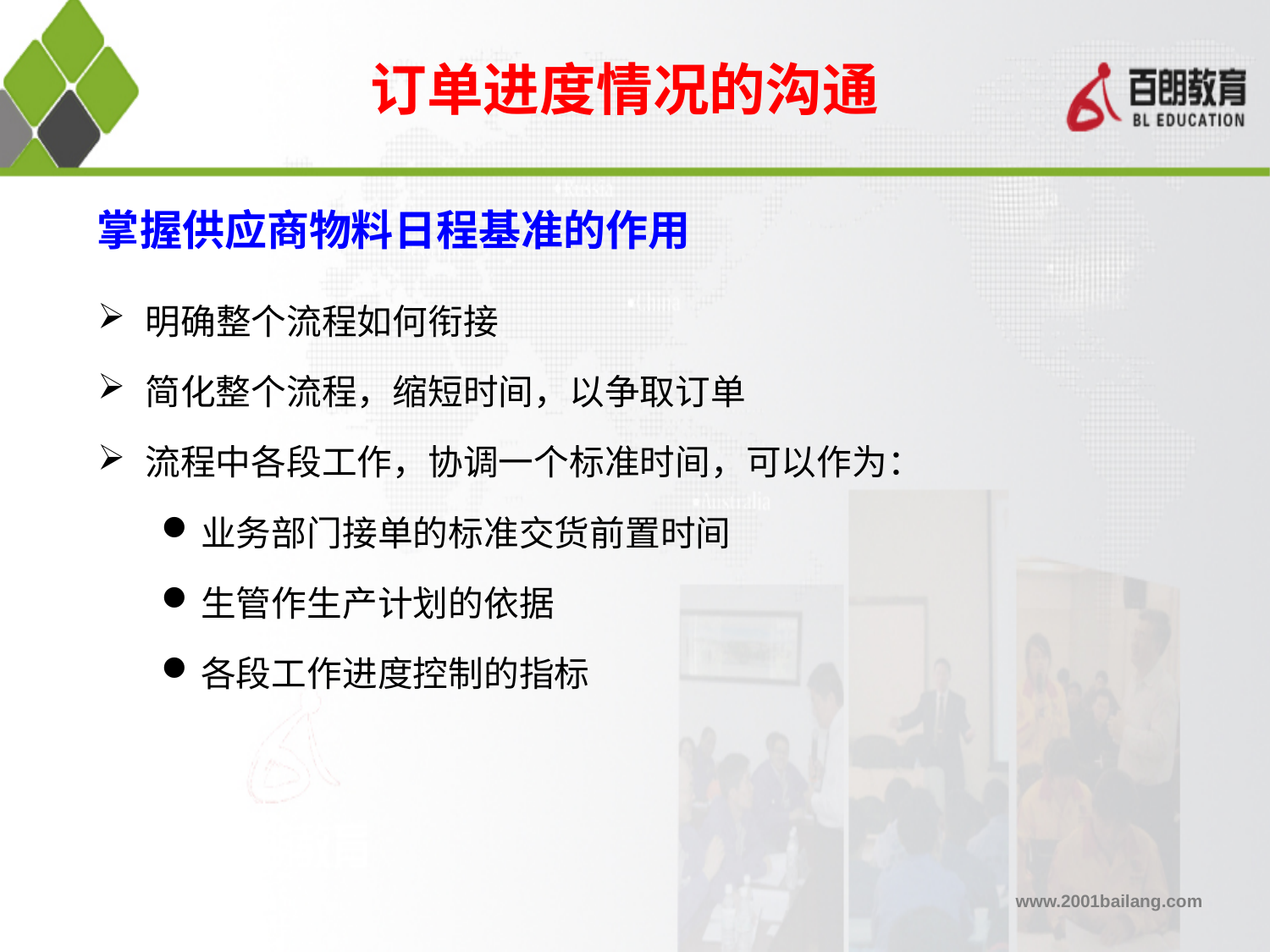

订单进度情况的沟通
# 掌握供应商物料日程基准的作用
明确整个流程如何衔接
简化整个流程，缩短时间，以争取订单
流程中各段工作，协调一个标准时间，可以作为：
业务部门接单的标准交货前置时间
生管作生产计划的依据
各段工作进度控制的指标